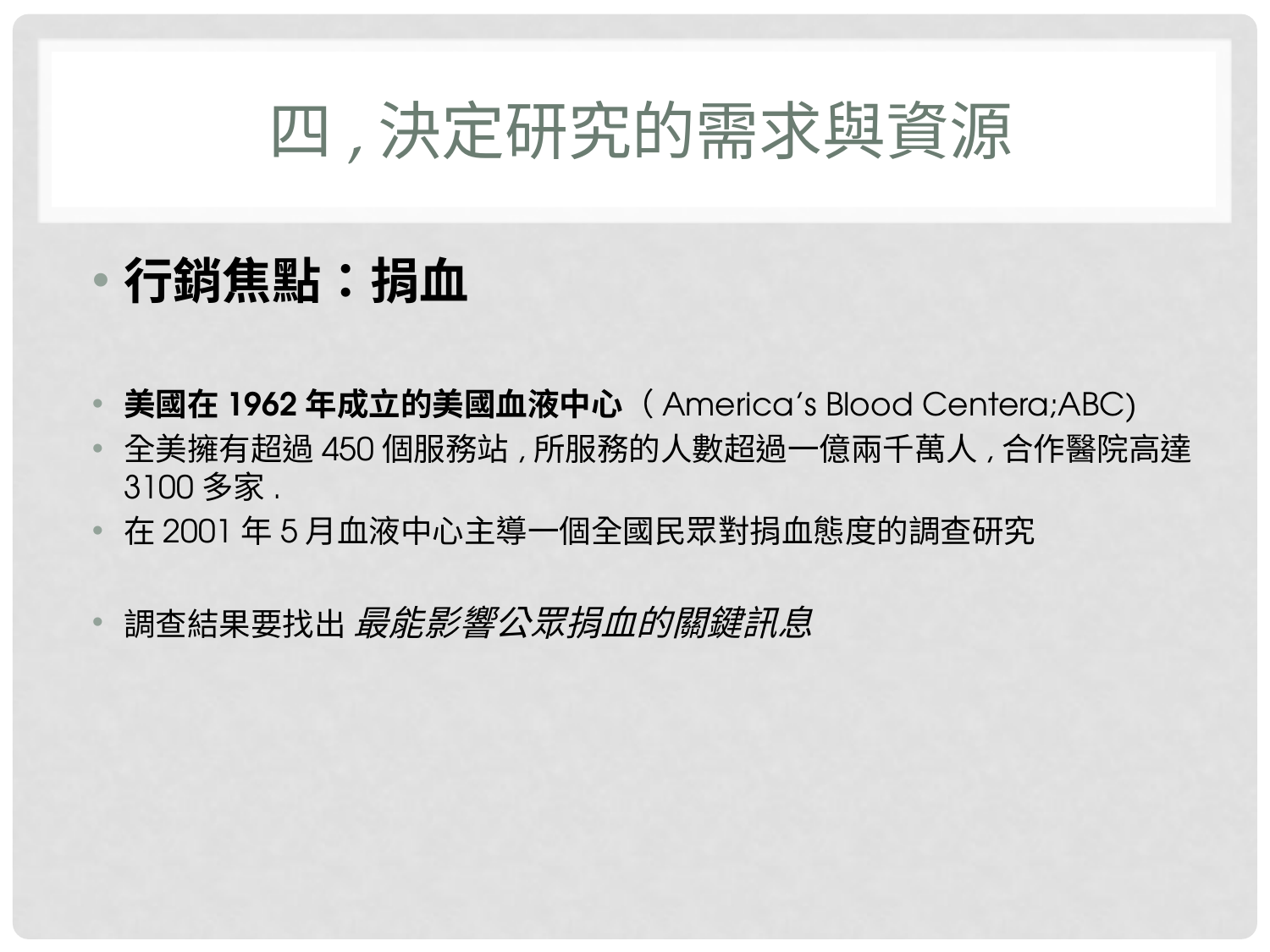

# 四,決定研究的需求與資源
行銷焦點：捐血

美國在1962年成立的美國血液中心（America’s Blood Centera;ABC)
全美擁有超過450個服務站,所服務的人數超過一億兩千萬人,合作醫院高達3100多家.
在2001年5月血液中心主導一個全國民眾對捐血態度的調查研究

調查結果要找出 最能影響公眾捐血的關鍵訊息